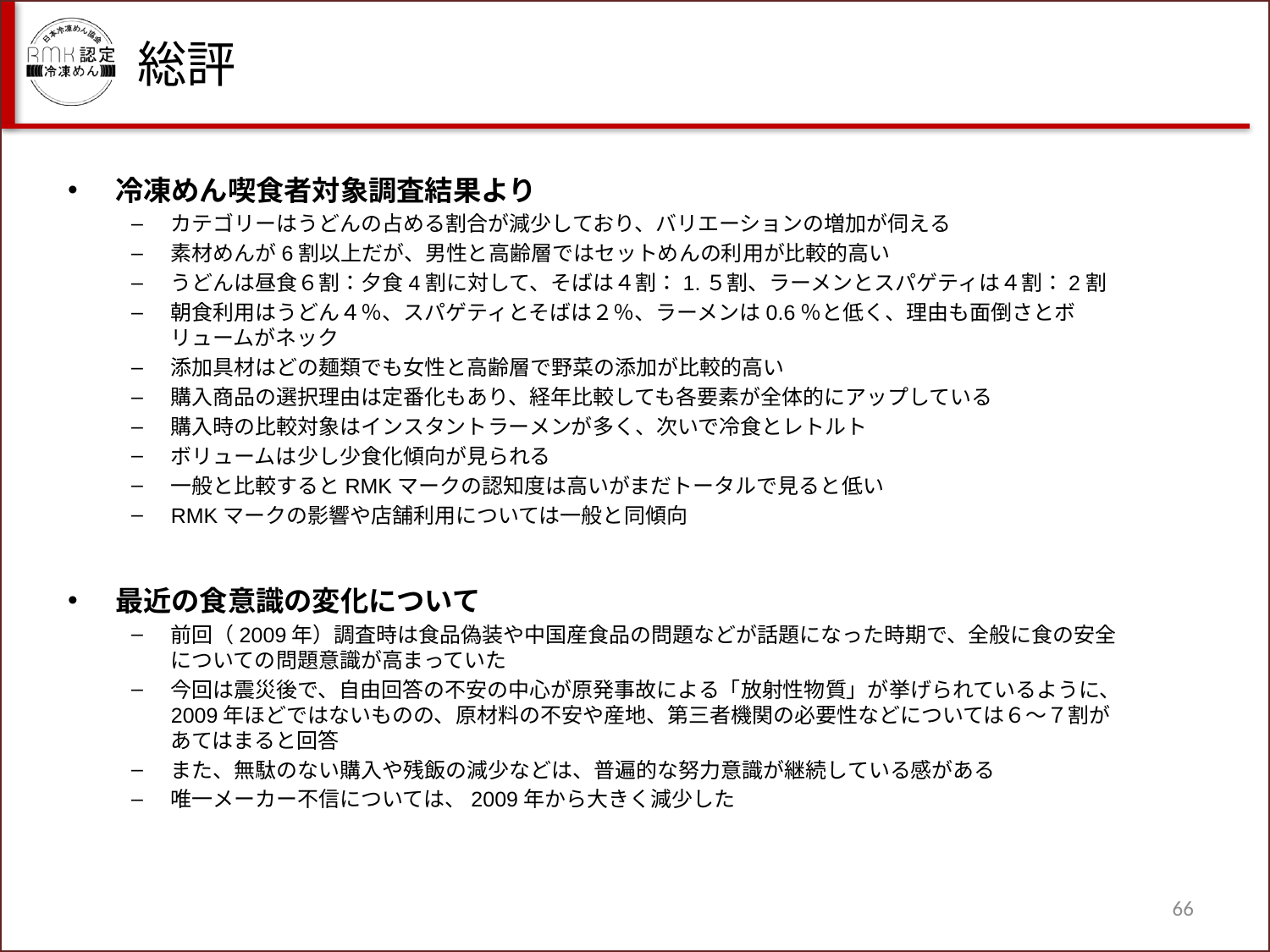

総評
冷凍めん喫食者対象調査結果より
カテゴリーはうどんの占める割合が減少しており、バリエーションの増加が伺える
素材めんが6割以上だが、男性と高齢層ではセットめんの利用が比較的高い
うどんは昼食６割：夕食4割に対して、そばは４割：1.５割、ラーメンとスパゲティは４割：2割
朝食利用はうどん４％、スパゲティとそばは２％、ラーメンは0.6％と低く、理由も面倒さとボリュームがネック
添加具材はどの麺類でも女性と高齢層で野菜の添加が比較的高い
購入商品の選択理由は定番化もあり、経年比較しても各要素が全体的にアップしている
購入時の比較対象はインスタントラーメンが多く、次いで冷食とレトルト
ボリュームは少し少食化傾向が見られる
一般と比較するとRMKマークの認知度は高いがまだトータルで見ると低い
RMKマークの影響や店舗利用については一般と同傾向

最近の食意識の変化について
前回（2009年）調査時は食品偽装や中国産食品の問題などが話題になった時期で、全般に食の安全についての問題意識が高まっていた
今回は震災後で、自由回答の不安の中心が原発事故による「放射性物質」が挙げられているように、2009年ほどではないものの、原材料の不安や産地、第三者機関の必要性などについては６～７割があてはまると回答
また、無駄のない購入や残飯の減少などは、普遍的な努力意識が継続している感がある
唯一メーカー不信については、2009年から大きく減少した
66